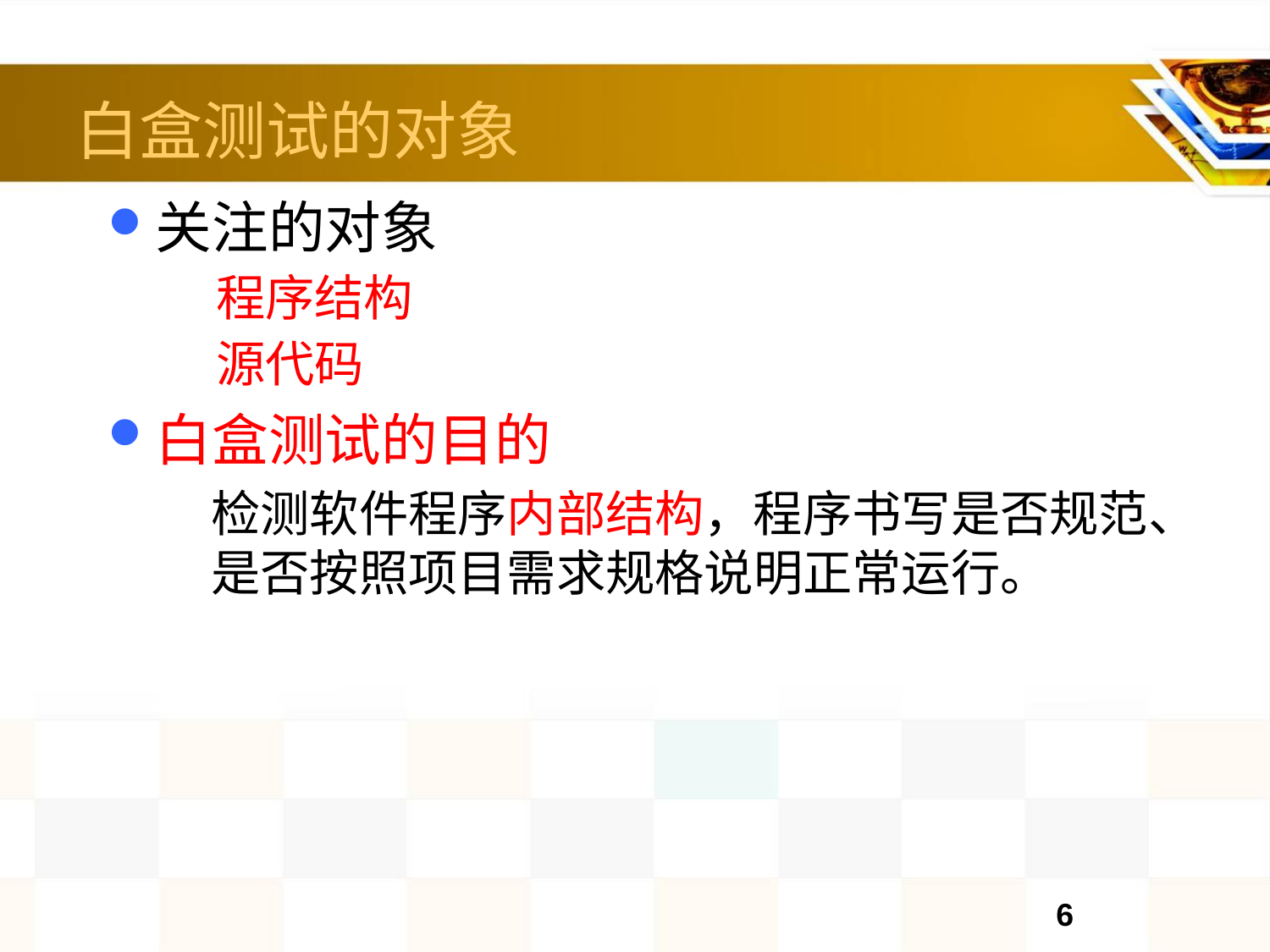

# 白盒测试的对象
关注的对象
程序结构
源代码
白盒测试的目的
	检测软件程序内部结构，程序书写是否规范、是否按照项目需求规格说明正常运行。